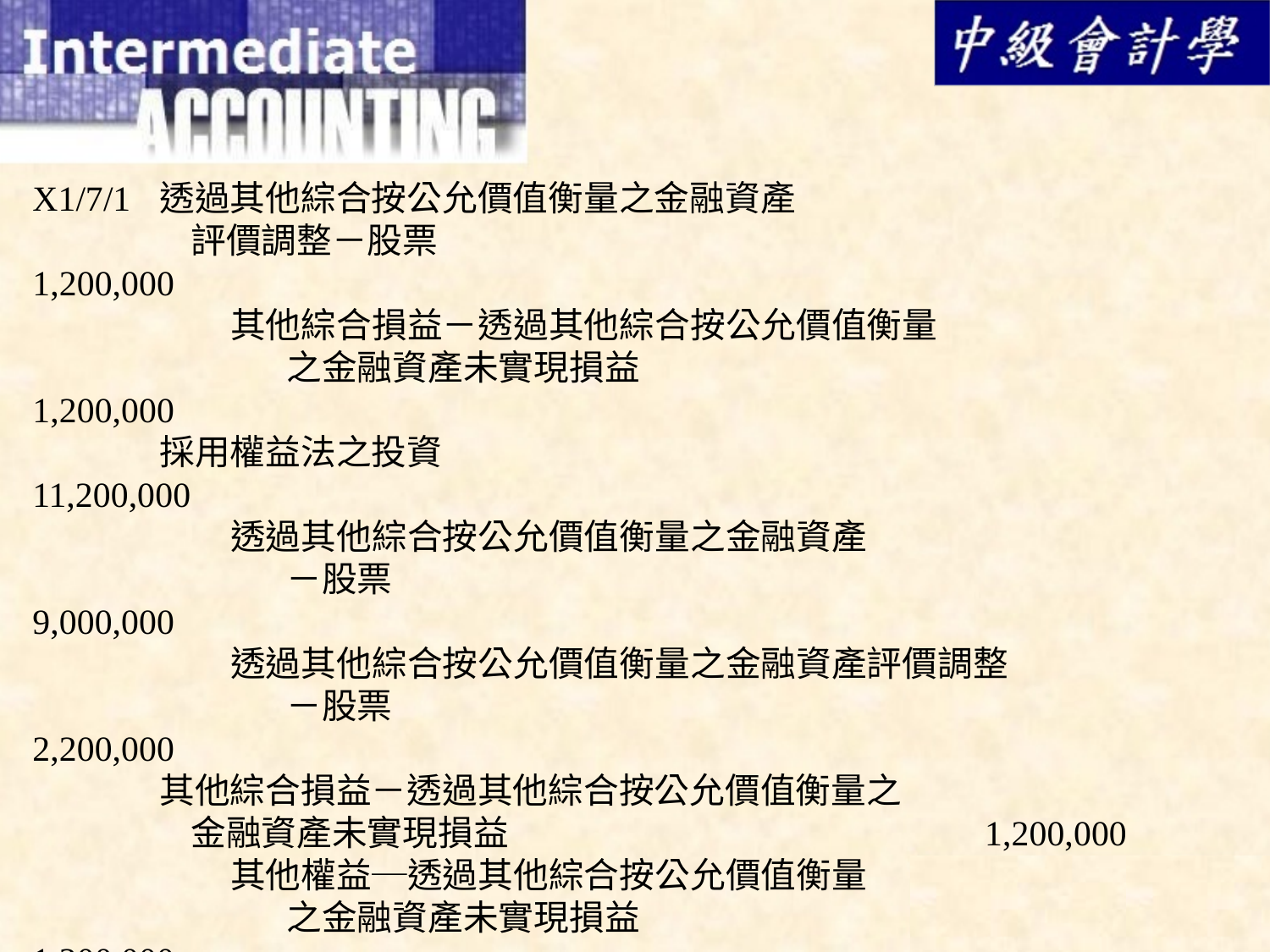

X1/7/1	透過其他綜合按公允價值衡量之金融資產
	    評價調整－股票					        1,200,000
	        其他綜合損益－透過其他綜合按公允價值衡量
		之金融資產未實現損益					 1,200,000
	採用權益法之投資					      11,200,000
	        透過其他綜合按公允價值衡量之金融資產
		－股票	 						 9,000,000
	        透過其他綜合按公允價值衡量之金融資產評價調整
		－股票							 2,200,000
	其他綜合損益－透過其他綜合按公允價值衡量之
	    金融資產未實現損益				       1,200,000
	        其他權益─透過其他綜合按公允價值衡量
		之金融資產未實現損益					 1,200,000
	其他權益─透過其他綜合按公允價值衡量之金融資產
	    未實現損益				                   2,200,000
	        保留盈餘							 2,200,000
	採用權益法之投資					     16,800,000
	        現　　金						           16,800,000